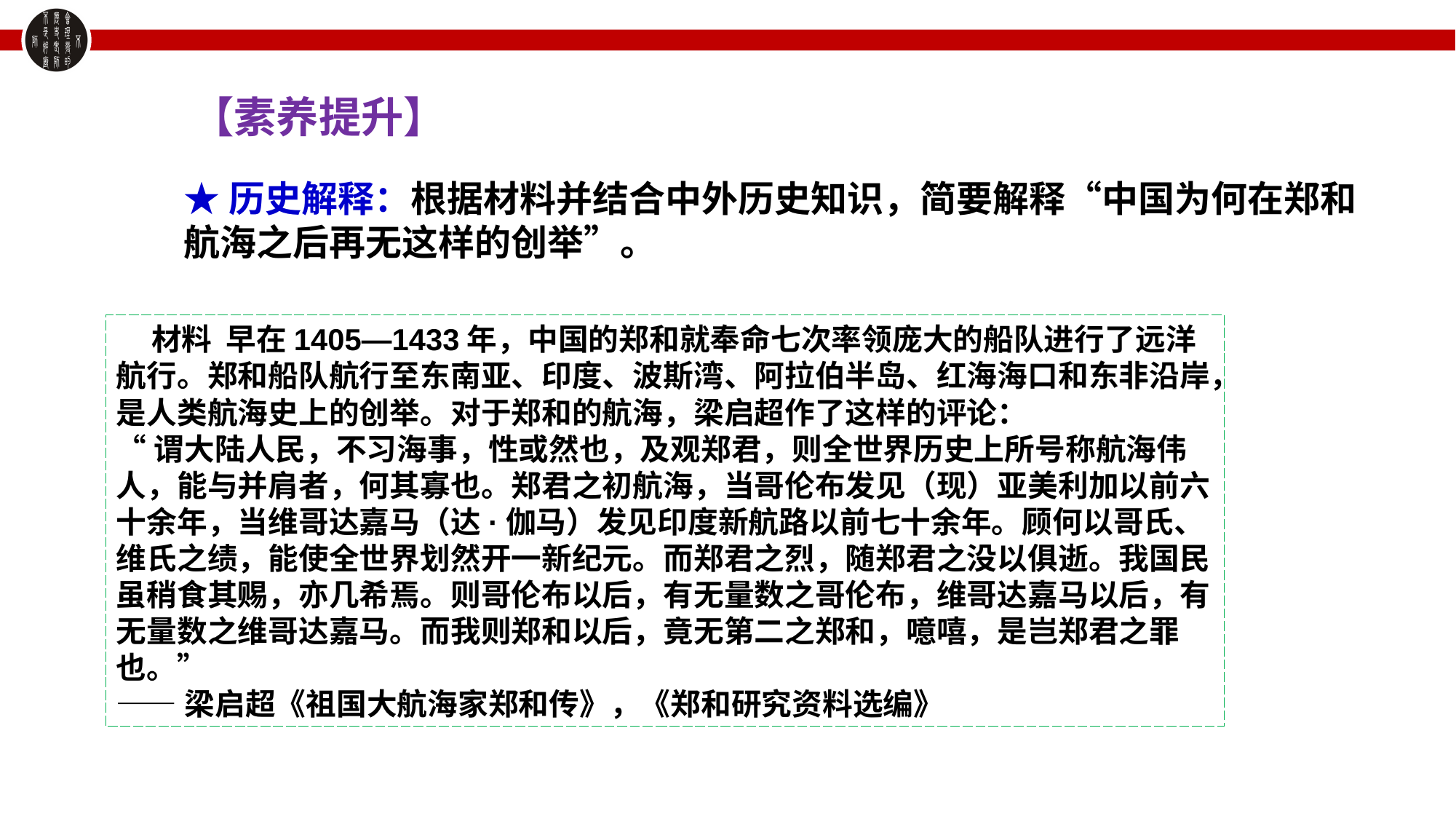

【素养提升】
★历史解释：根据材料并结合中外历史知识，简要解释“中国为何在郑和航海之后再无这样的创举”。
    材料  早在1405—1433年，中国的郑和就奉命七次率领庞大的船队进行了远洋航行。郑和船队航行至东南亚、印度、波斯湾、阿拉伯半岛、红海海口和东非沿岸，是人类航海史上的创举。对于郑和的航海，梁启超作了这样的评论：
“谓大陆人民，不习海事，性或然也，及观郑君，则全世界历史上所号称航海伟人，能与并肩者，何其寡也。郑君之初航海，当哥伦布发见（现）亚美利加以前六十余年，当维哥达嘉马（达·伽马）发见印度新航路以前七十余年。顾何以哥氏、维氏之绩，能使全世界划然开一新纪元。而郑君之烈，随郑君之没以俱逝。我国民虽稍食其赐，亦几希焉。则哥伦布以后，有无量数之哥伦布，维哥达嘉马以后，有无量数之维哥达嘉马。而我则郑和以后，竟无第二之郑和，噫嘻，是岂郑君之罪也。”
——梁启超《祖国大航海家郑和传》，《郑和研究资料选编》